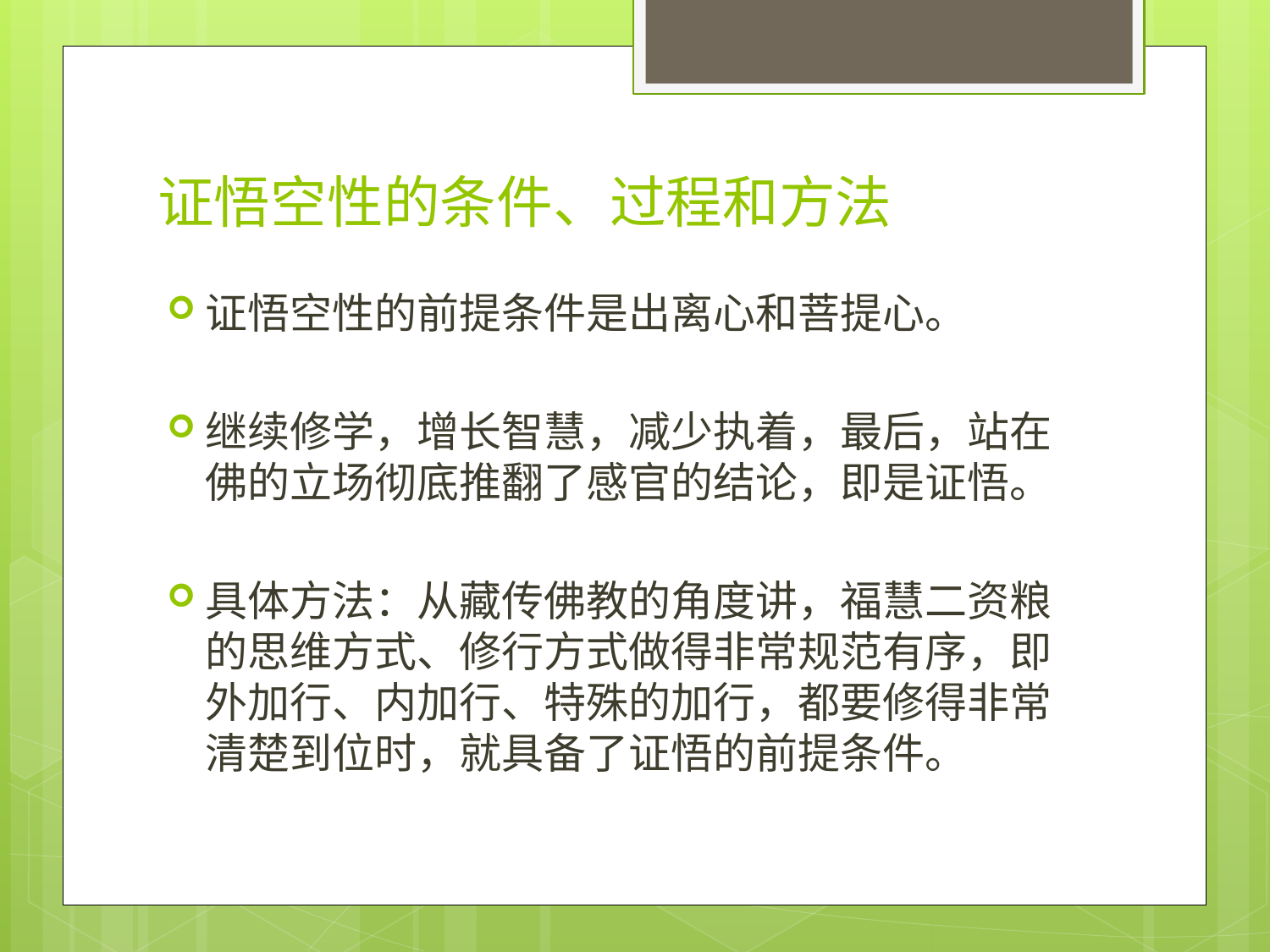

# 证悟空性的条件、过程和方法
证悟空性的前提条件是出离心和菩提心。

继续修学，增长智慧，减少执着，最后，站在佛的立场彻底推翻了感官的结论，即是证悟。

具体方法：从藏传佛教的角度讲，福慧二资粮的思维方式、修行方式做得非常规范有序，即外加行、内加行、特殊的加行，都要修得非常清楚到位时，就具备了证悟的前提条件。